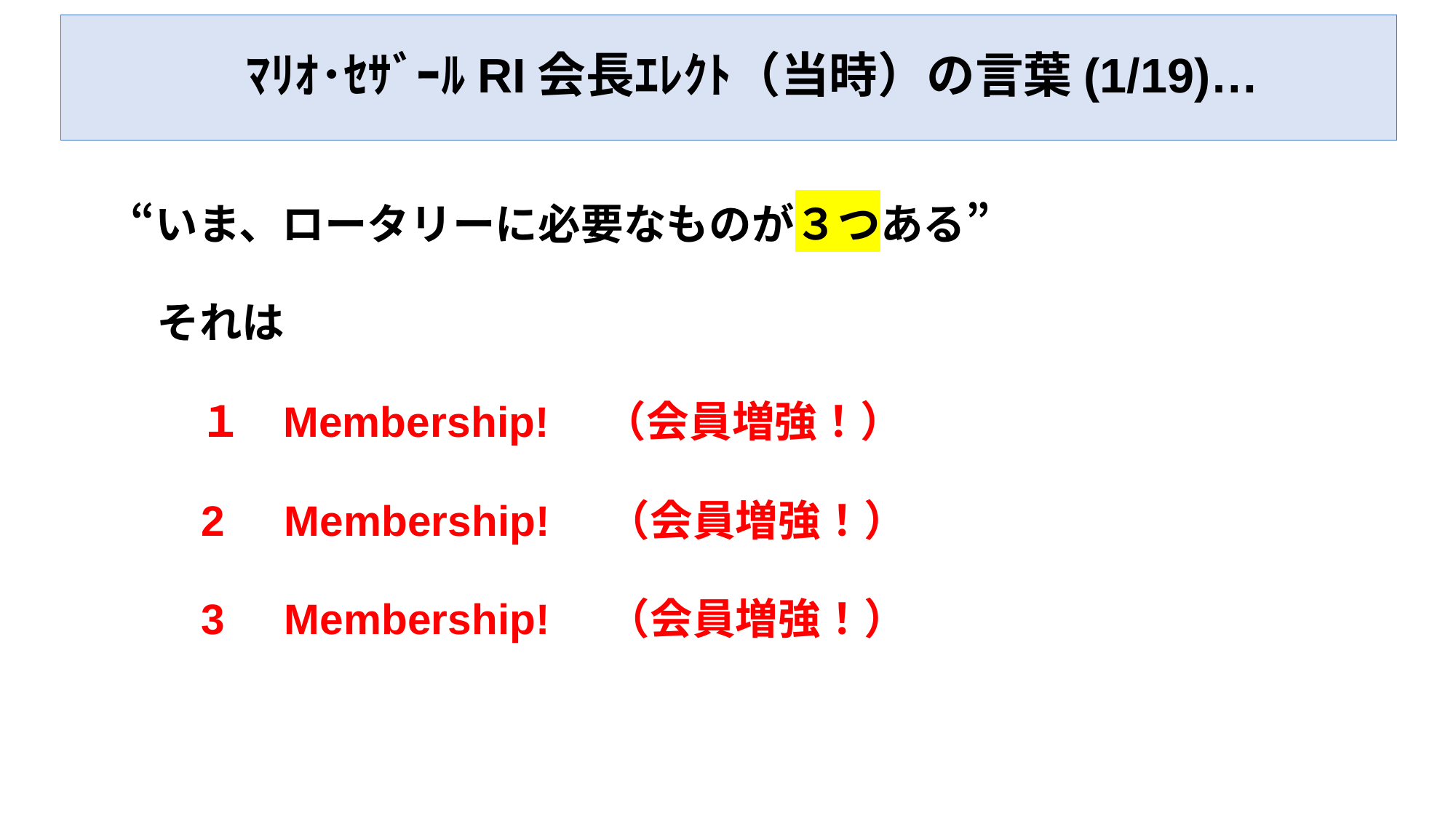

# ﾏﾘｵ･ｾｻﾞｰﾙRI会長ｴﾚｸﾄ（当時）の言葉(1/19)…

 　　　   “いま、ロータリーに必要なものが３つある”

　　それは

　　　１    Membership!　 （会員増強！）

           2     Membership! 　（会員増強！）

           3     Membership! 　（会員増強！）

　　　心地よさ　　×　　温かい配慮　　＝　会員増強・維持
　　 （承認欲求）　　　  　（社会的欲求）
　 　 （皆からの認知）　　  （寛容さ）